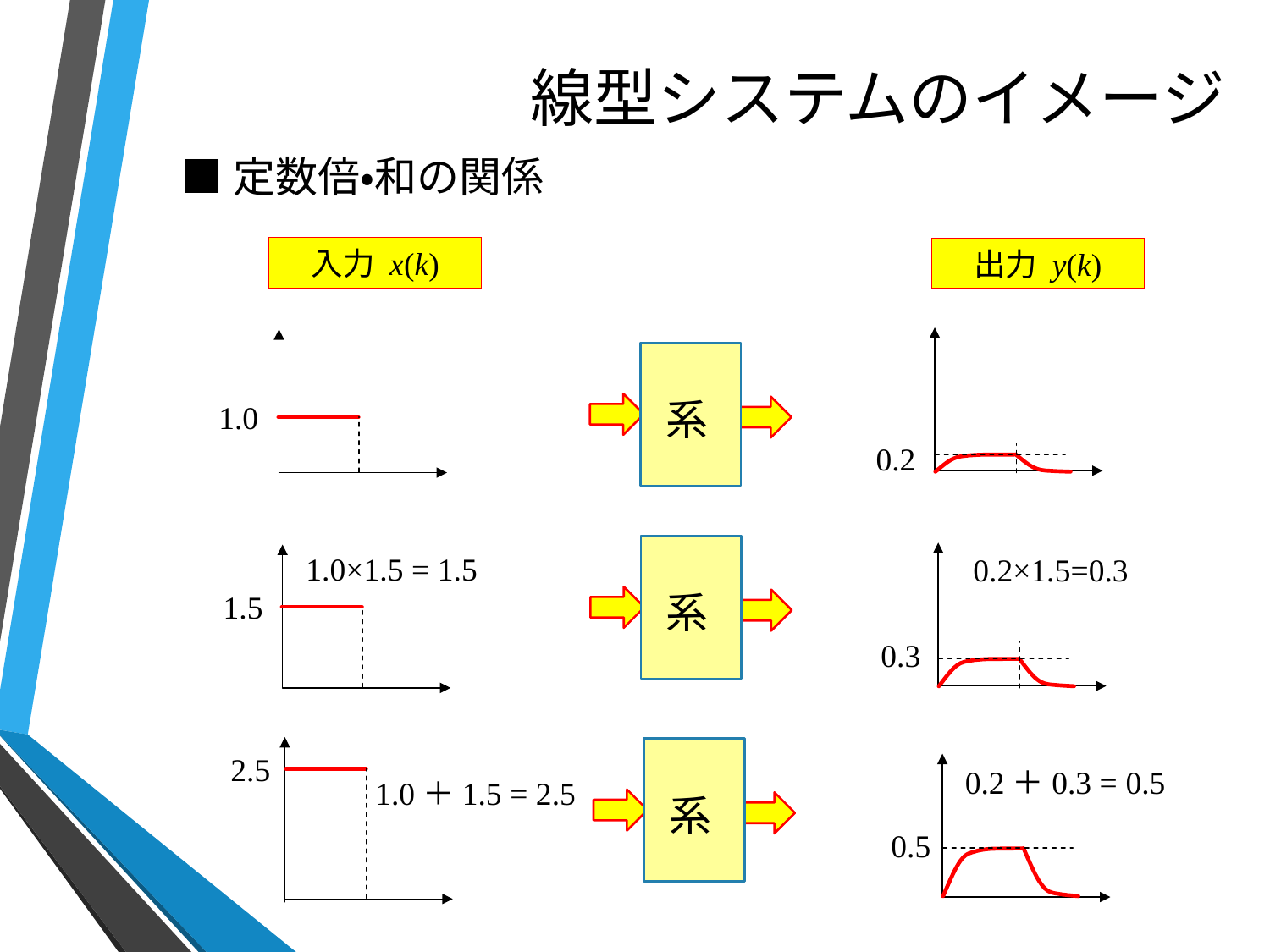

# 線型システムのイメージ
■定数倍・和の関係
入力 x(k)
出力 y(k)

系

1.0
0.2

系

1.0×1.5 = 1.5
0.2×1.5=0.3
1.5
0.3

系

2.5
0.2＋0.3 = 0.5
1.0＋1.5 = 2.5

0.5